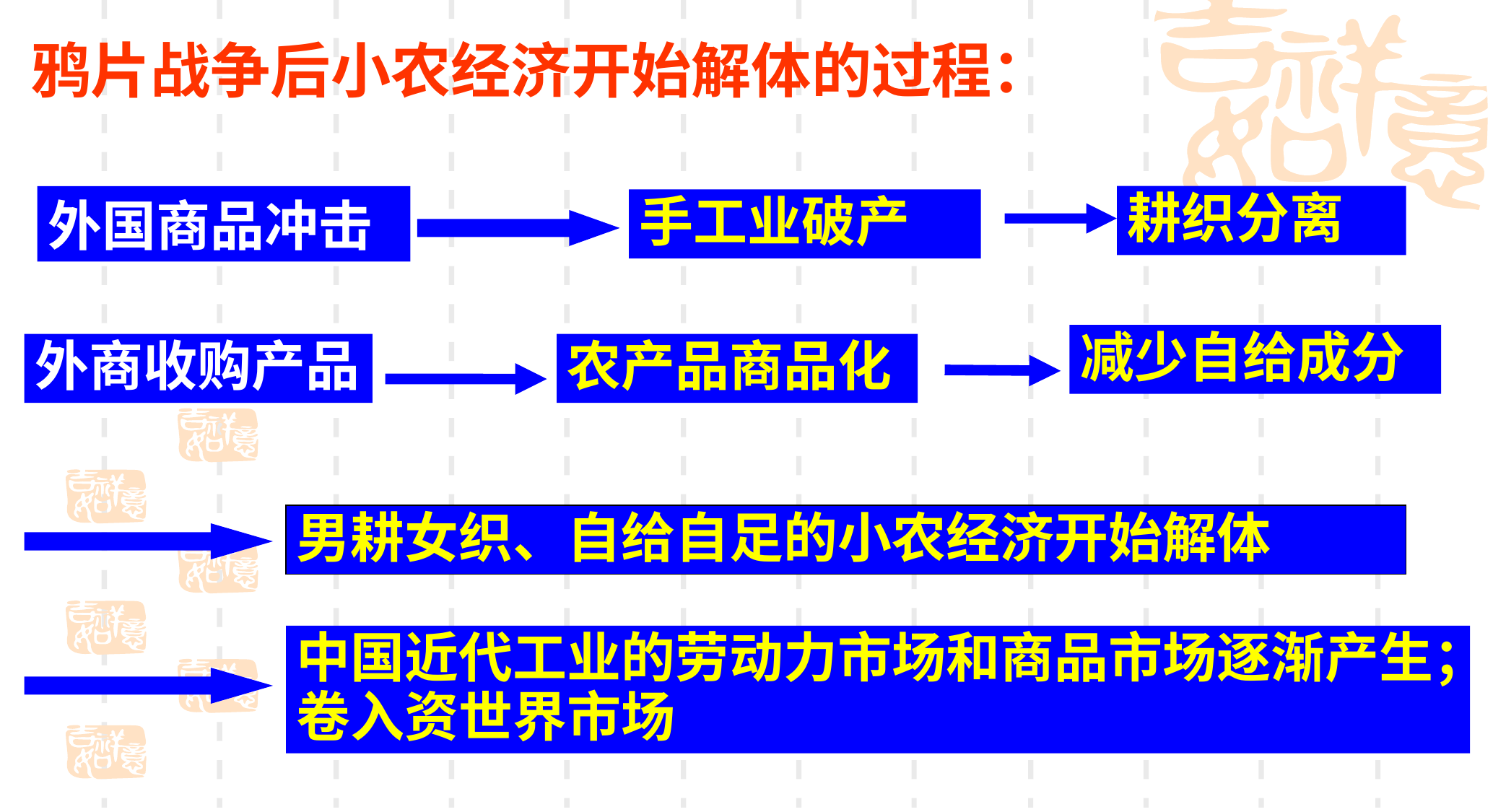

鸦片战争后小农经济开始解体的过程：
外国商品冲击
耕织分离
手工业破产

减少自给成分
外商收购产品
农产品商品化

男耕女织、自给自足的小农经济开始解体

中国近代工业的劳动力市场和商品市场逐渐产生；卷入资世界市场